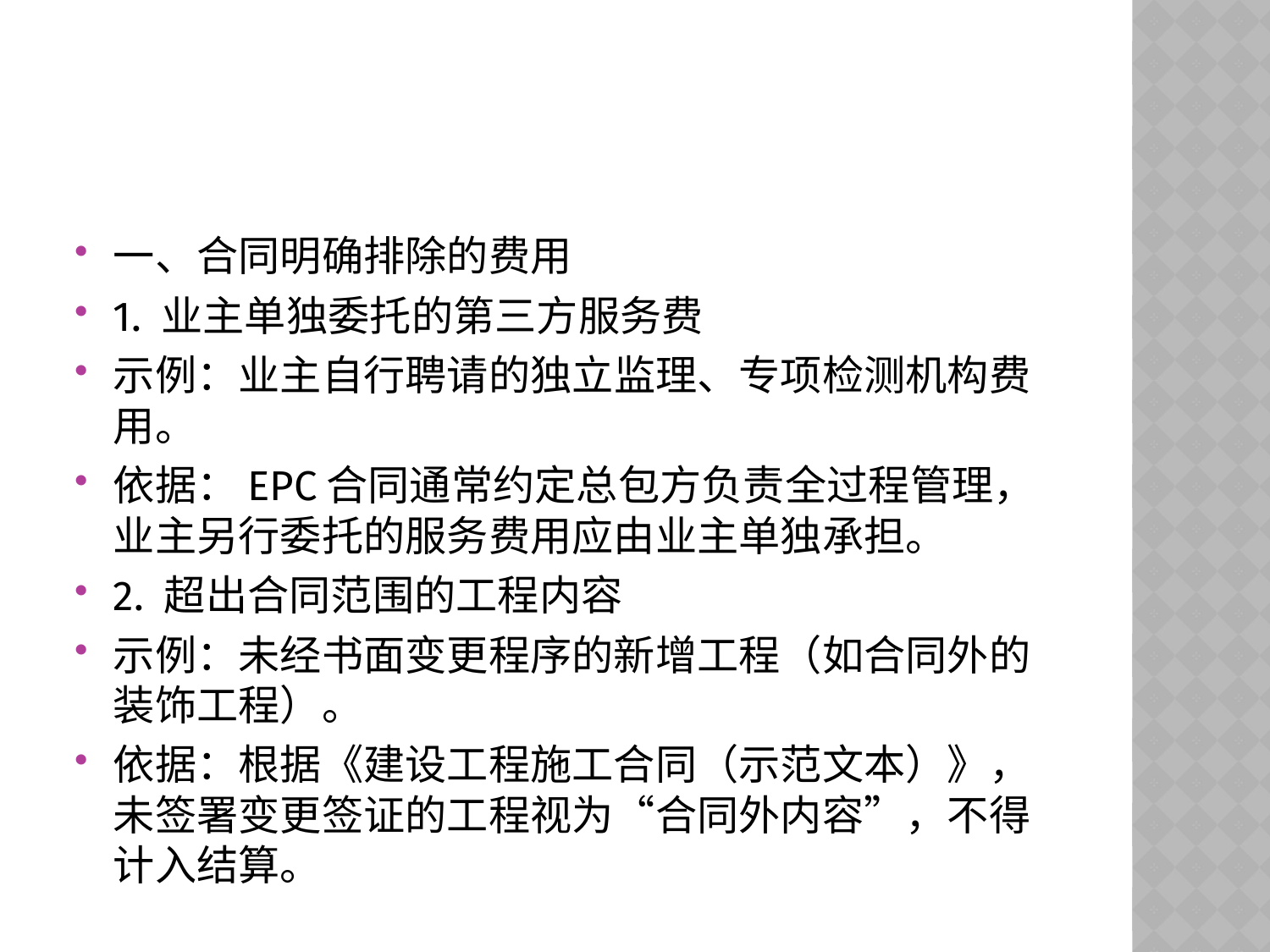

#
一、合同明确排除的费用
1. 业主单独委托的第三方服务费
示例：业主自行聘请的独立监理、专项检测机构费用。
依据：EPC合同通常约定总包方负责全过程管理，业主另行委托的服务费用应由业主单独承担。
2. 超出合同范围的工程内容
示例：未经书面变更程序的新增工程（如合同外的装饰工程）。
依据：根据《建设工程施工合同（示范文本）》，未签署变更签证的工程视为“合同外内容”，不得计入结算。